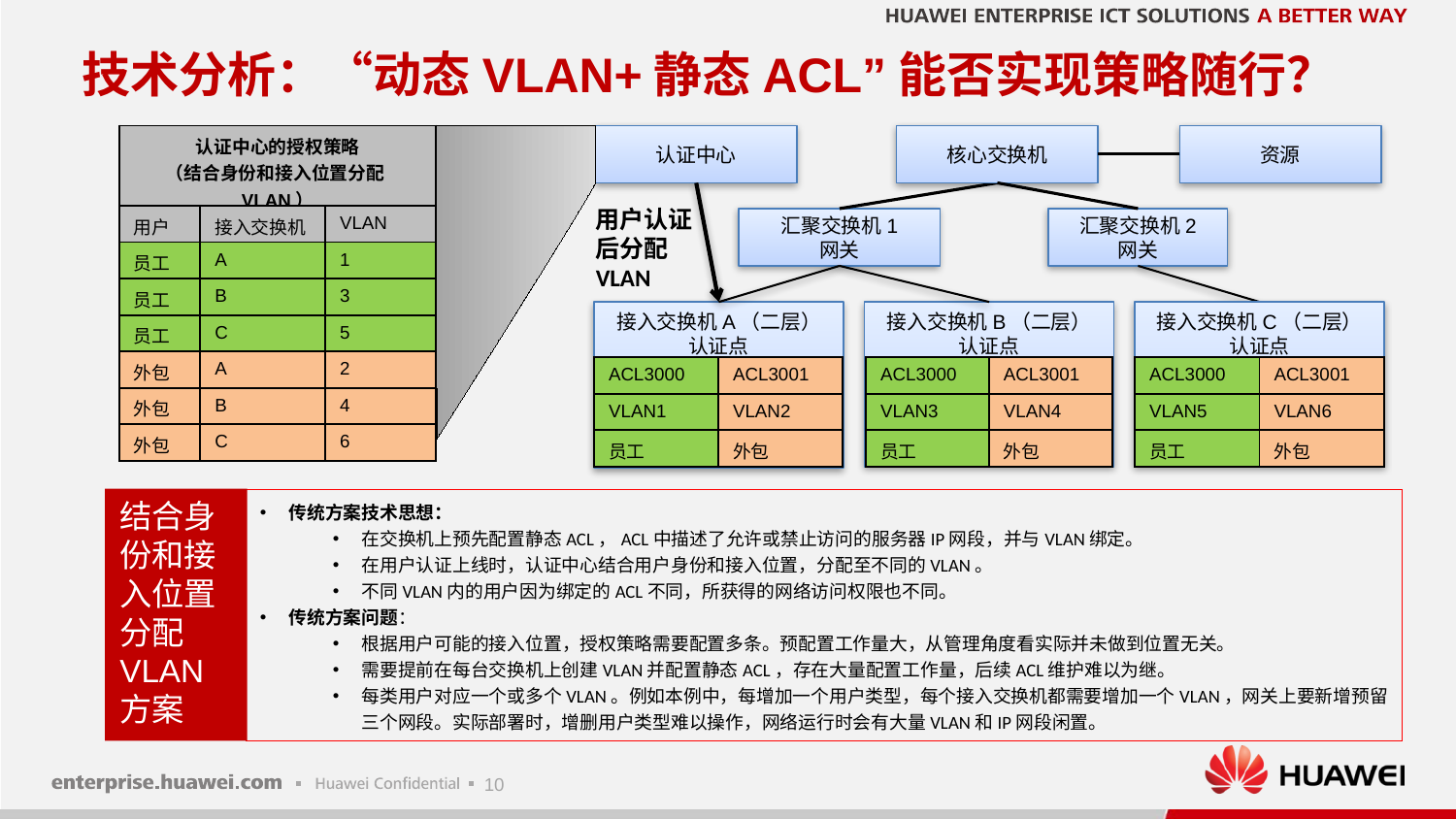

# 技术分析：“动态VLAN+静态ACL”能否实现策略随行？
| 认证中心的授权策略 （结合身份和接入位置分配VLAN） |  |  |
| --- | --- | --- |
| 用户 | 接入交换机 | VLAN |
| 员工 | A | 1 |
| 员工 | B | 3 |
| 员工 | C | 5 |
| 外包 | A | 2 |
| 外包 | B | 4 |
| 外包 | C | 6 |
认证中心
核心交换机
资源
用户认证后分配VLAN

汇聚交换机1
网关
汇聚交换机2
网关
接入交换机A（二层）
认证点
接入交换机B（二层）
认证点
接入交换机C（二层）
认证点
| ACL3000 | ACL3001 |
| --- | --- |
| VLAN3 | VLAN4 |
| 员工 | 外包 |
| ACL3000 | ACL3001 |
| --- | --- |
| VLAN5 | VLAN6 |
| 员工 | 外包 |
| ACL3000 | ACL3001 |
| --- | --- |
| VLAN1 | VLAN2 |
| 员工 | 外包 |
结合身份和接入位置分配VLAN方案
传统方案技术思想：
在交换机上预先配置静态ACL，ACL中描述了允许或禁止访问的服务器IP网段，并与VLAN绑定。
在用户认证上线时，认证中心结合用户身份和接入位置，分配至不同的VLAN。
不同VLAN内的用户因为绑定的ACL不同，所获得的网络访问权限也不同。
传统方案问题：
根据用户可能的接入位置，授权策略需要配置多条。预配置工作量大，从管理角度看实际并未做到位置无关。
需要提前在每台交换机上创建VLAN并配置静态ACL，存在大量配置工作量，后续ACL维护难以为继。
每类用户对应一个或多个VLAN。例如本例中，每增加一个用户类型，每个接入交换机都需要增加一个VLAN，网关上要新增预留三个网段。实际部署时，增删用户类型难以操作，网络运行时会有大量VLAN和IP网段闲置。